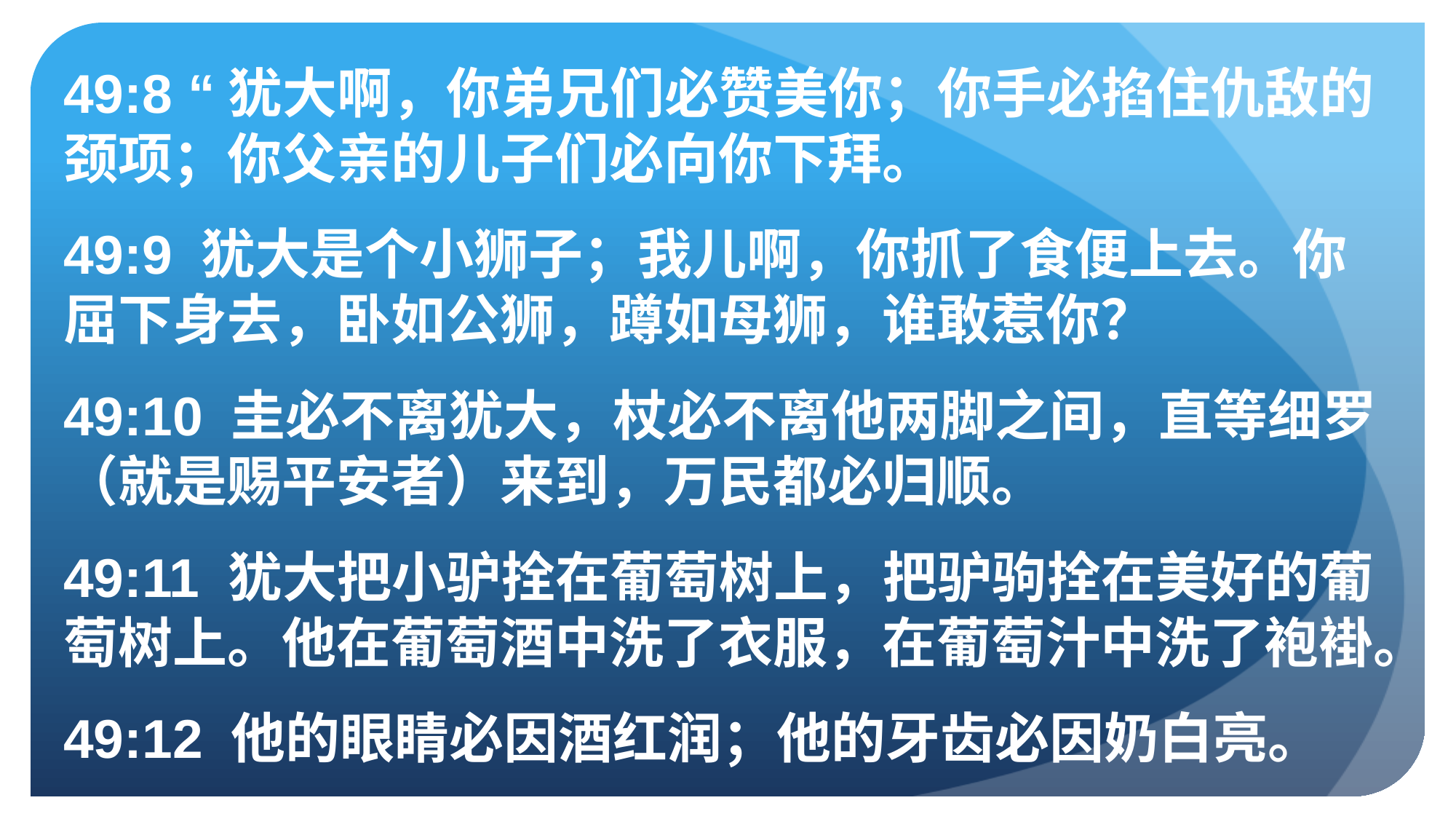

49:8 “犹大啊，你弟兄们必赞美你；你手必掐住仇敌的颈项；你父亲的儿子们必向你下拜。
49:9 犹大是个小狮子；我儿啊，你抓了食便上去。你屈下身去，卧如公狮，蹲如母狮，谁敢惹你？
49:10 圭必不离犹大，杖必不离他两脚之间，直等细罗（就是赐平安者）来到，万民都必归顺。
49:11 犹大把小驴拴在葡萄树上，把驴驹拴在美好的葡萄树上。他在葡萄酒中洗了衣服，在葡萄汁中洗了袍褂。
49:12 他的眼睛必因酒红润；他的牙齿必因奶白亮。